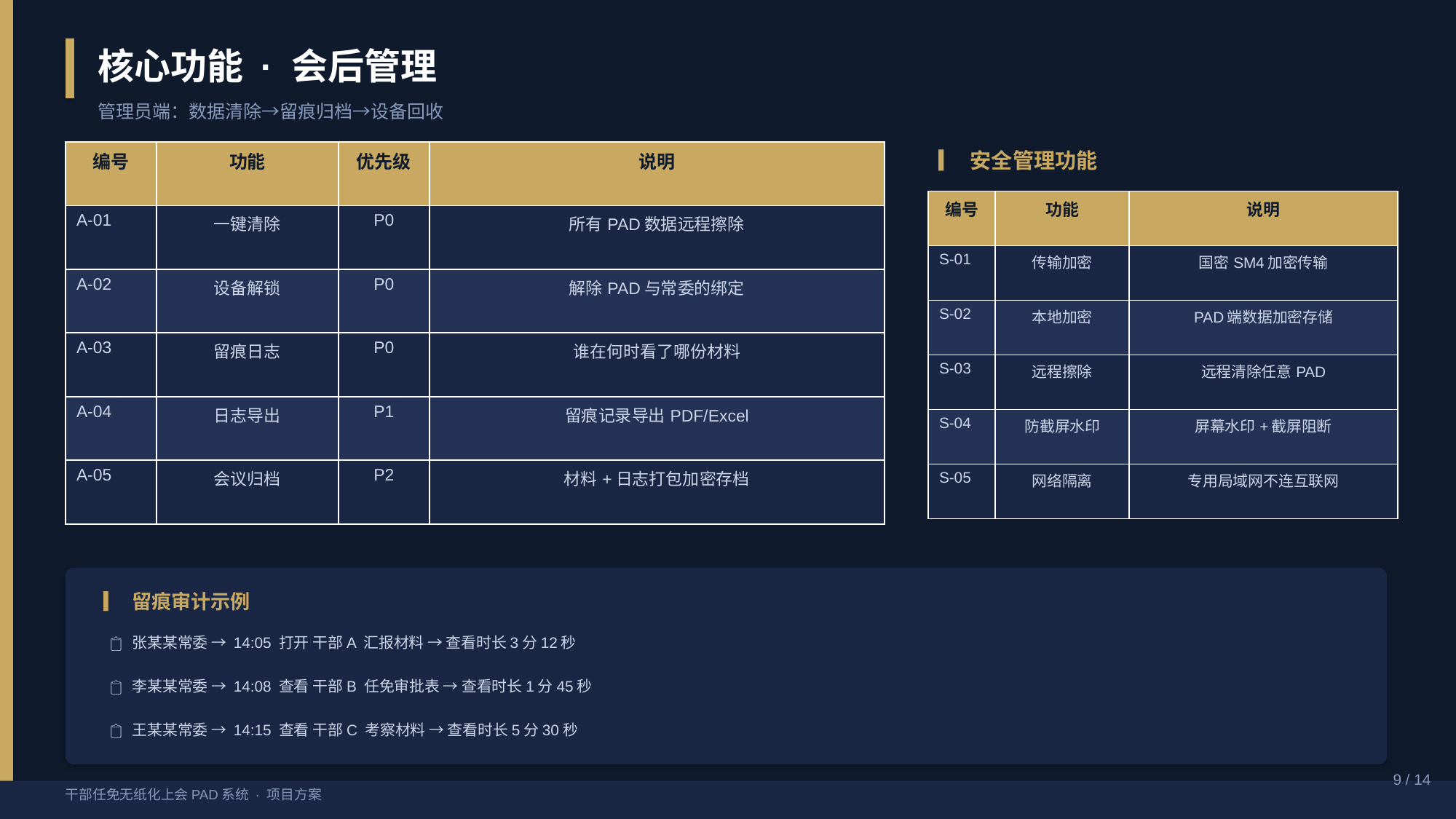

核心功能 · 会后管理
管理员端：数据清除→留痕归档→设备回收
| 编号 | 功能 | 优先级 | 说明 |
| --- | --- | --- | --- |
| A-01 | 一键清除 | P0 | 所有PAD数据远程擦除 |
| A-02 | 设备解锁 | P0 | 解除PAD与常委的绑定 |
| A-03 | 留痕日志 | P0 | 谁在何时看了哪份材料 |
| A-04 | 日志导出 | P1 | 留痕记录导出PDF/Excel |
| A-05 | 会议归档 | P2 | 材料+日志打包加密存档 |
▎ 安全管理功能
| 编号 | 功能 | 说明 |
| --- | --- | --- |
| S-01 | 传输加密 | 国密SM4加密传输 |
| S-02 | 本地加密 | PAD端数据加密存储 |
| S-03 | 远程擦除 | 远程清除任意PAD |
| S-04 | 防截屏水印 | 屏幕水印+截屏阻断 |
| S-05 | 网络隔离 | 专用局域网不连互联网 |

▎ 留痕审计示例
  📋  张某某常委 → 14:05 打开 干部A 汇报材料 → 查看时长3分12秒
  📋  李某某常委 → 14:08 查看 干部B 任免审批表 → 查看时长1分45秒
  📋  王某某常委 → 14:15 查看 干部C 考察材料 → 查看时长5分30秒
9 / 14

干部任免无纸化上会PAD系统 · 项目方案